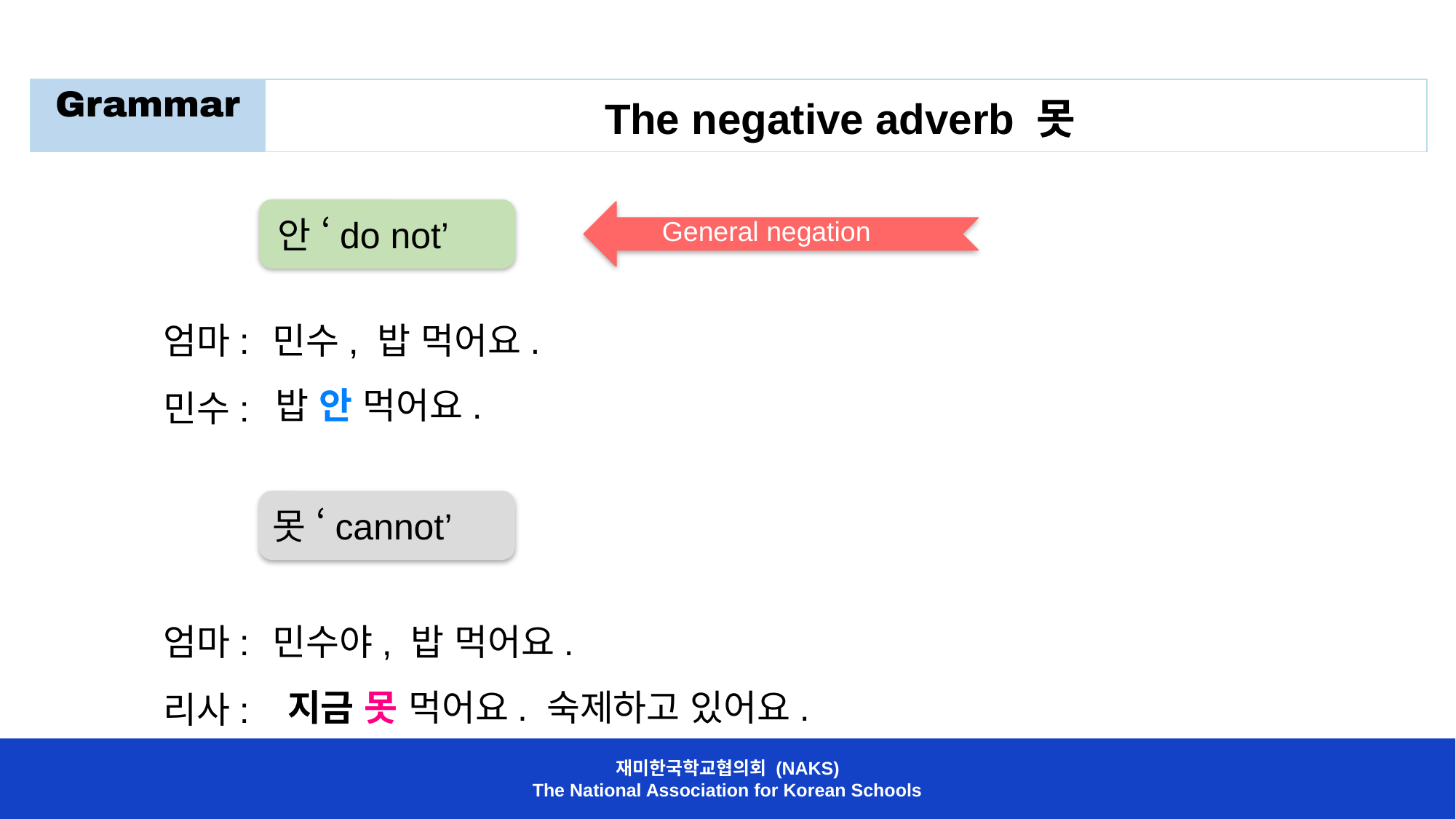

| Grammar | The negative adverb 못 |
| --- | --- |

안 ‘do not’
General negation
엄마:	민수, 밥 먹어요.
민수: 		No, I don’t (tak
밥 안 먹어요.

못 ‘cannot’
엄마:	민수야, 밥 먹어요.
리사: 		No, I cannot (go). I have a test tomorrow.
지금 못 먹어요. 숙제하고 있어요.
재미한국학교협의회 (NAKS)
The National Association for Korean Schools